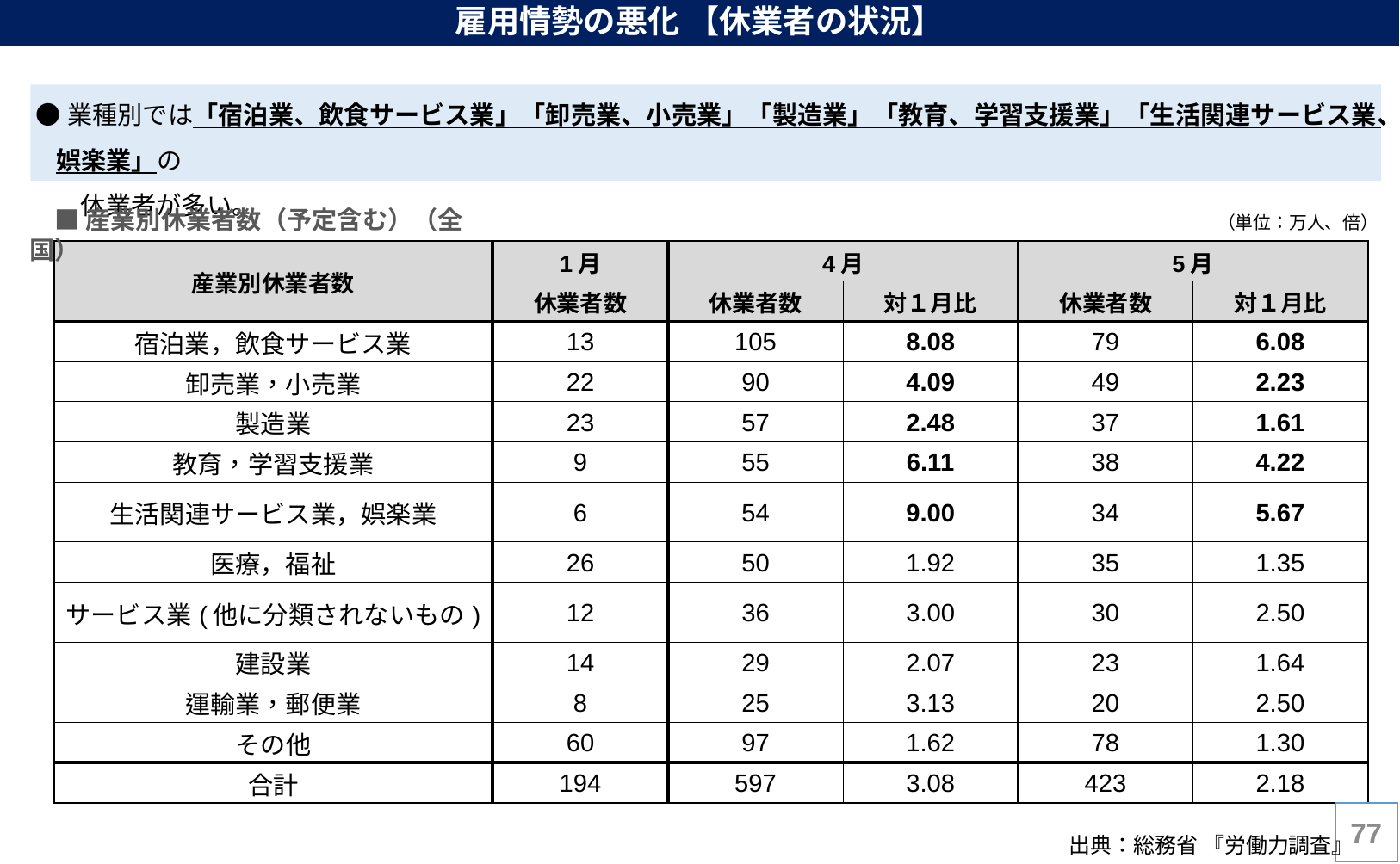

# 雇用情勢の悪化 【休業者の状況】
 ●業種別では「宿泊業、飲食サービス業」「卸売業、小売業」「製造業」「教育、学習支援業」「生活関連サービス業、娯楽業」の
　　休業者が多い。
　■ 産業別休業者数（予定含む）（全国）
（単位：万人、倍）
| 産業別休業者数 | 1月 | 4月 |  | 5月 |  |
| --- | --- | --- | --- | --- | --- |
|  | 休業者数 | 休業者数 | 対１月比 | 休業者数 | 対１月比 |
| 宿泊業，飲食サービス業 | 13 | 105 | 8.08 | 79 | 6.08 |
| 卸売業，小売業 | 22 | 90 | 4.09 | 49 | 2.23 |
| 製造業 | 23 | 57 | 2.48 | 37 | 1.61 |
| 教育，学習支援業 | 9 | 55 | 6.11 | 38 | 4.22 |
| 生活関連サービス業，娯楽業 | 6 | 54 | 9.00 | 34 | 5.67 |
| 医療，福祉 | 26 | 50 | 1.92 | 35 | 1.35 |
| サービス業(他に分類されないもの) | 12 | 36 | 3.00 | 30 | 2.50 |
| 建設業 | 14 | 29 | 2.07 | 23 | 1.64 |
| 運輸業，郵便業 | 8 | 25 | 3.13 | 20 | 2.50 |
| その他 | 60 | 97 | 1.62 | 78 | 1.30 |
| 合計 | 194 | 597 | 3.08 | 423 | 2.18 |
77
出典：総務省 『労働力調査』